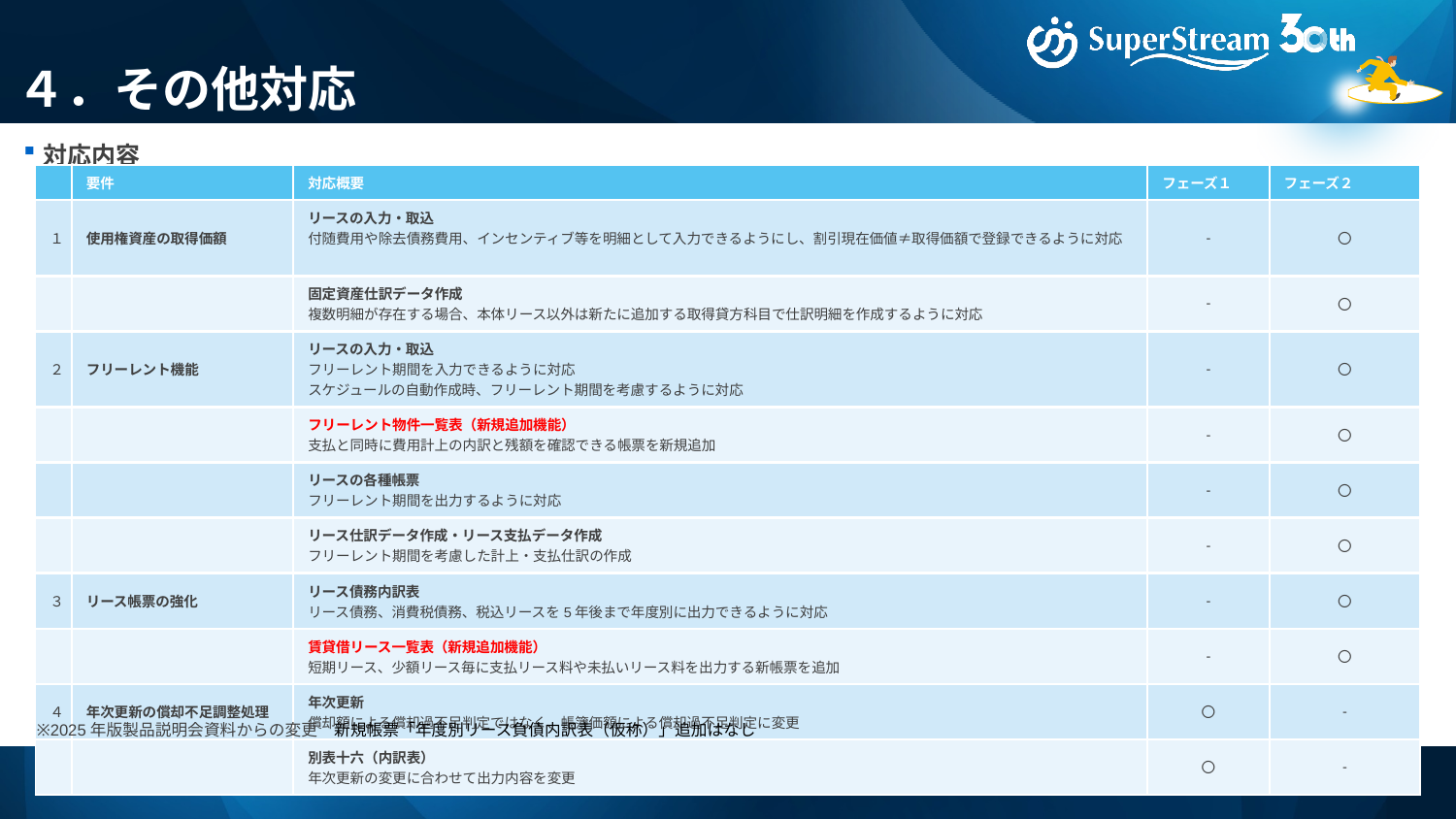

# ４．その他対応
対応内容
|  | 要件 | 対応概要 | フェーズ１ | フェーズ２ |
| --- | --- | --- | --- | --- |
| １ | 使用権資産の取得価額 | リースの入力・取込　　　 付随費用や除去債務費用、インセンティブ等を明細として入力できるようにし、割引現在価値≠取得価額で登録できるように対応 | - | 〇 |
|  |  | 固定資産仕訳データ作成 複数明細が存在する場合、本体リース以外は新たに追加する取得貸方科目で仕訳明細を作成するように対応 | - | 〇 |
| ２ | フリーレント機能 | リースの入力・取込 フリーレント期間を入力できるように対応 スケジュールの自動作成時、フリーレント期間を考慮するように対応 | - | 〇 |
|  |  | フリーレント物件一覧表（新規追加機能） 支払と同時に費用計上の内訳と残額を確認できる帳票を新規追加 | - | 〇 |
|  |  | リースの各種帳票 フリーレント期間を出力するように対応 | - | 〇 |
|  |  | リース仕訳データ作成・リース支払データ作成 フリーレント期間を考慮した計上・支払仕訳の作成 | - | 〇 |
| ３ | リース帳票の強化 | リース債務内訳表 リース債務、消費税債務、税込リースを5年後まで年度別に出力できるように対応 | - | 〇 |
|  |  | 賃貸借リース一覧表（新規追加機能） 短期リース、少額リース毎に支払リース料や未払いリース料を出力する新帳票を追加 | - | 〇 |
| ４ | 年次更新の償却不足調整処理 | 年次更新 償却額による償却過不足判定ではなく、帳簿価額による償却過不足判定に変更 | 〇 | - |
|  |  | 別表十六（内訳表） 年次更新の変更に合わせて出力内容を変更 | 〇 | - |
※2025年版製品説明会資料からの変更　新規帳票「年度別リース負債内訳表（仮称）」追加はなし
©2025 Canon IT Solutions Inc. All rights reserved.
23